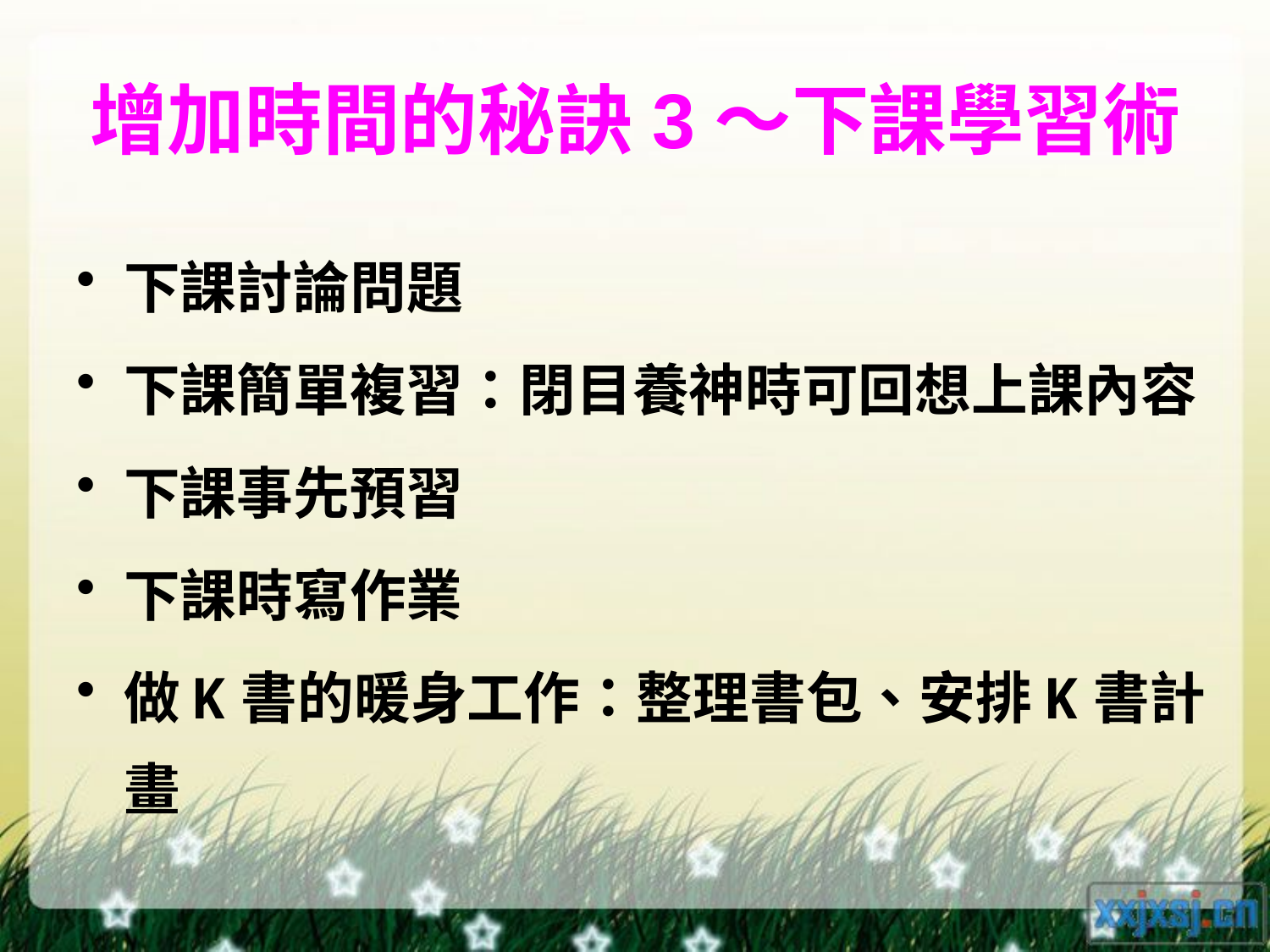

# 增加時間的秘訣3～下課學習術
下課討論問題
下課簡單複習：閉目養神時可回想上課內容
下課事先預習
下課時寫作業
做K書的暖身工作：整理書包、安排K書計畫